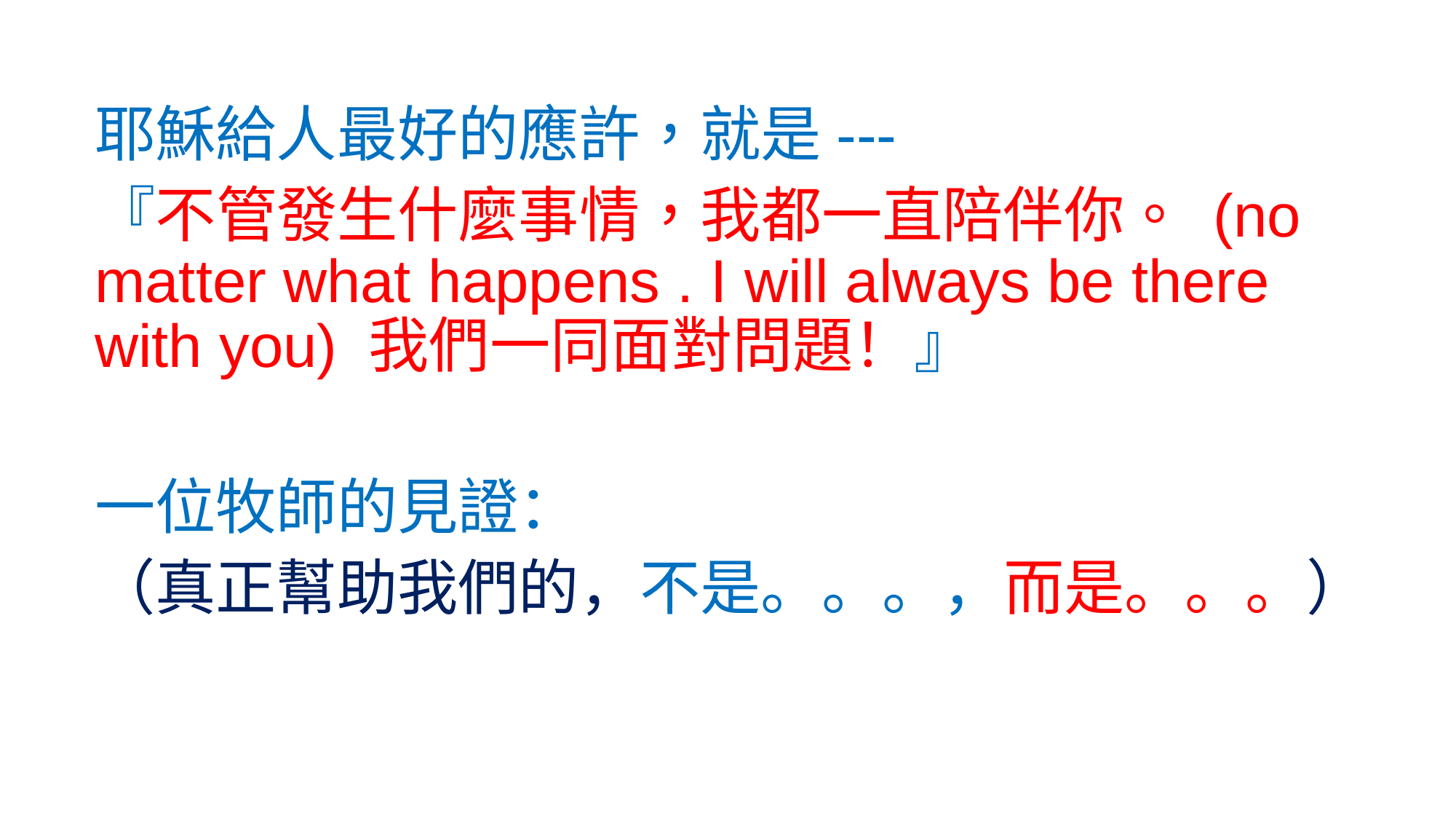

耶穌給人最好的應許，就是---
『不管發生什麼事情，我都一直陪伴你。 (no matter what happens . I will always be there with you) 我們一同面對問題！』

一位牧師的見證：
（真正幫助我們的，不是。。。，而是。。。）